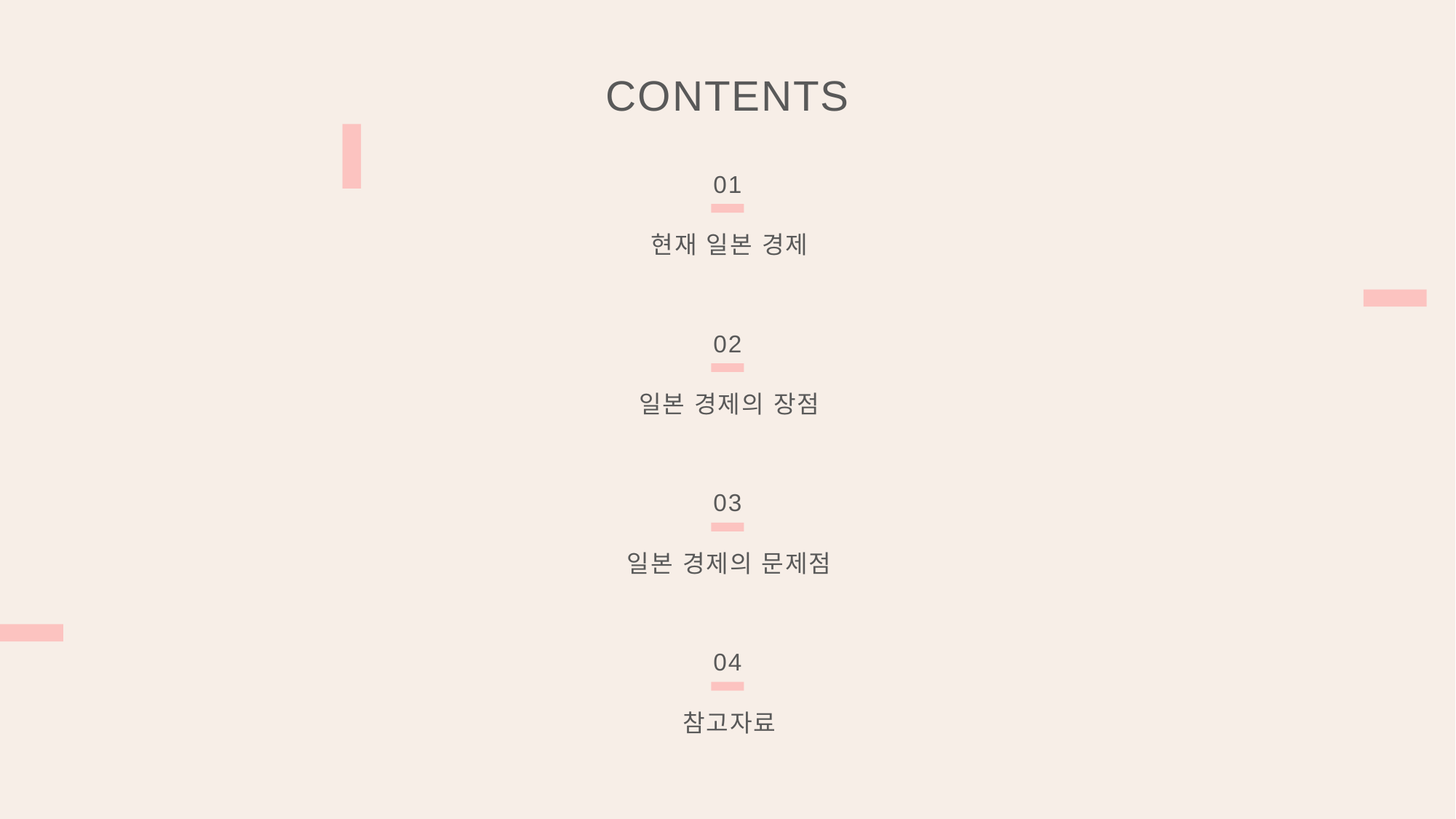

CONTENTS

01

현재 일본 경제

02

일본 경제의 장점
03

일본 경제의 문제점

04

참고자료